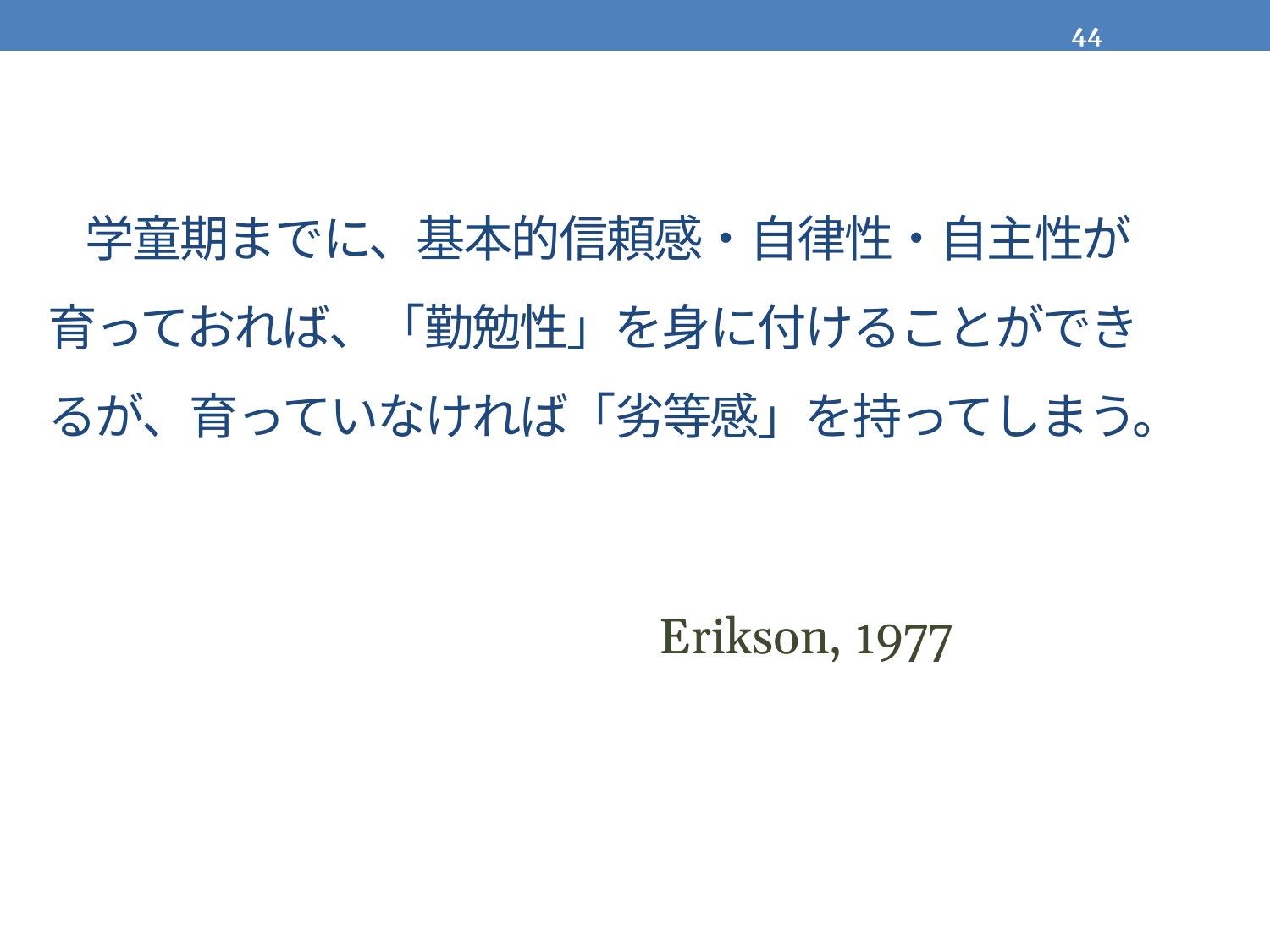

44
# 学童期までに、基本的信頼感・自律性・自主性が育っておれば、「勤勉性」を身に付けることができるが、育っていなければ「劣等感」を持ってしまう。
Erikson, 1977